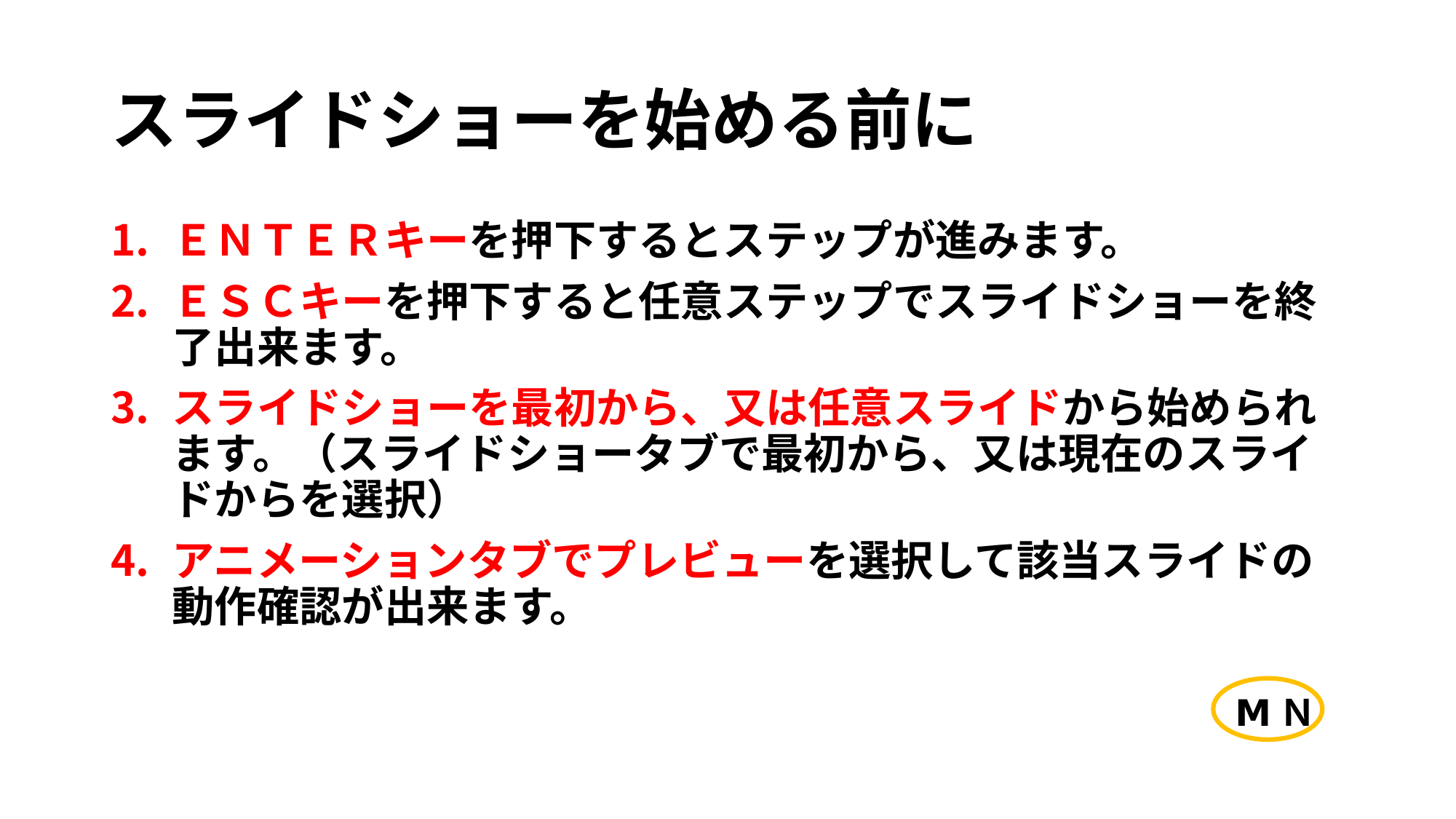

# スライドショーを始める前に
ＥＮＴＥＲキーを押下するとステップが進みます。
ＥＳＣキーを押下すると任意ステップでスライドショーを終了出来ます。
スライドショーを最初から、又は任意スライドから始められます。（スライドショータブで最初から、又は現在のスライドからを選択）
アニメーションタブでプレビューを選択して該当スライドの動作確認が出来ます。

ⅯＮ